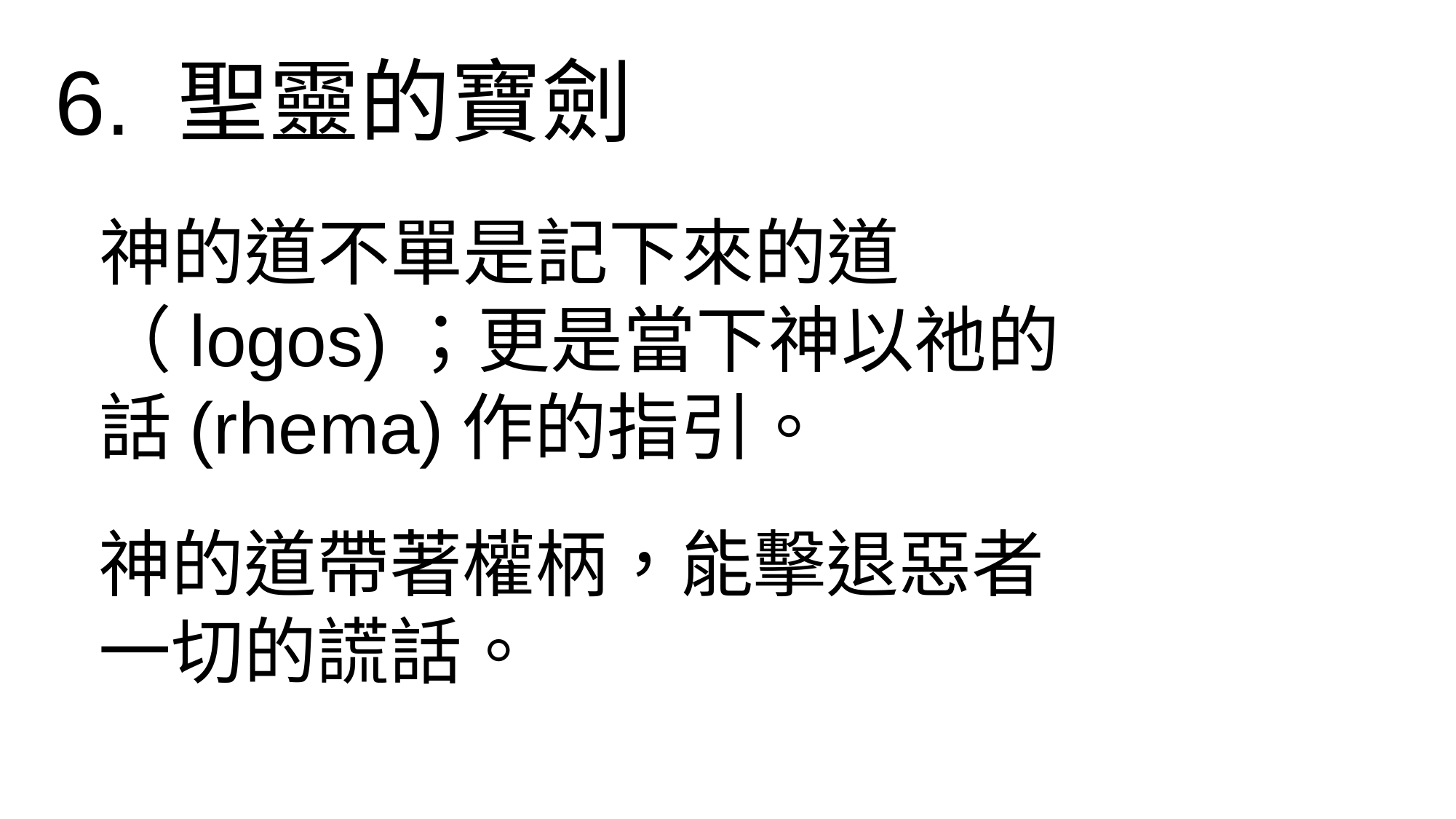

6. 聖靈的寶劍
神的道不單是記下來的道（logos)；更是當下神以祂的話(rhema)作的指引。
神的道帶著權柄，能擊退惡者一切的謊話。